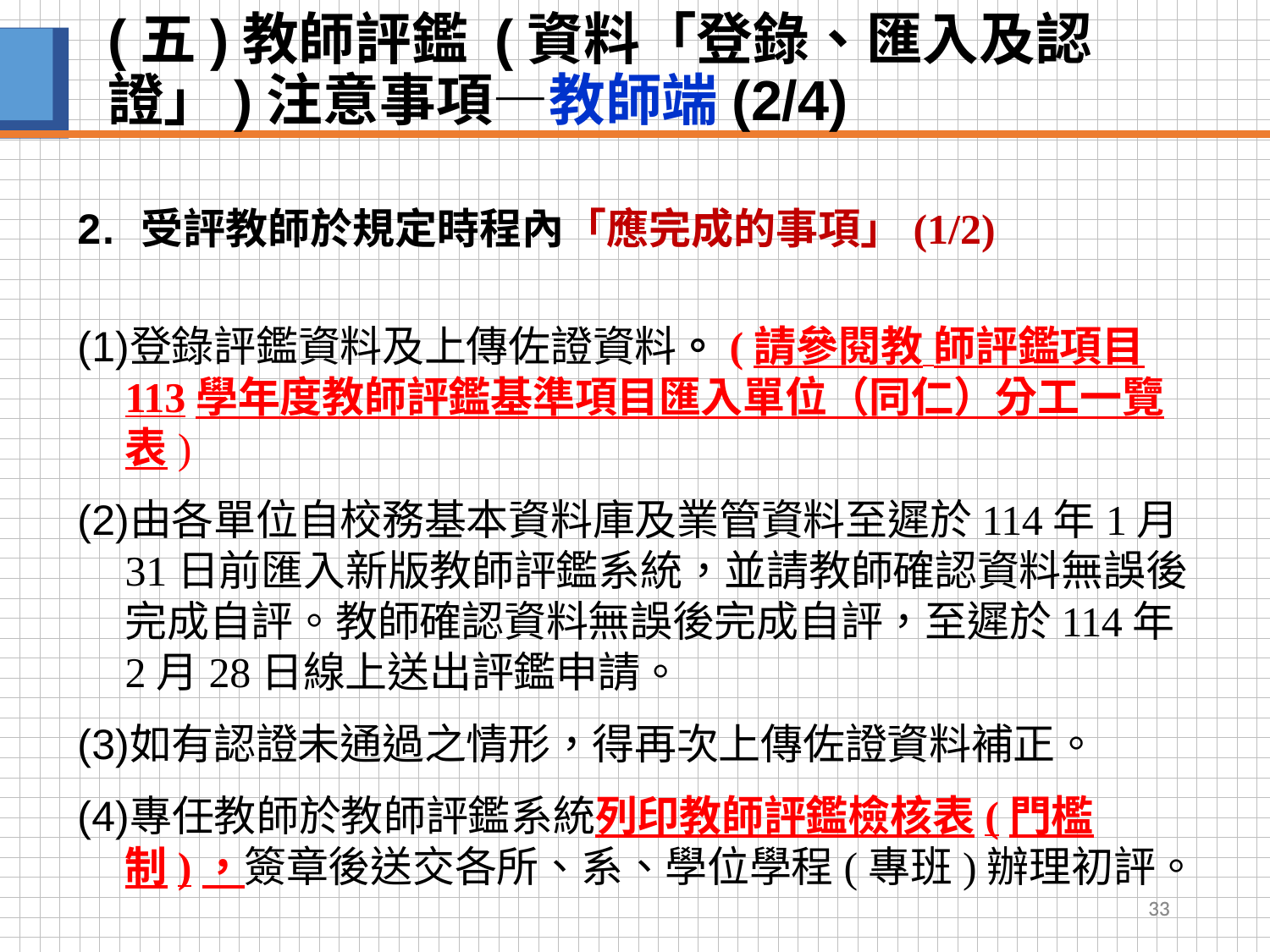

# (五)教師評鑑 (資料「登錄、匯入及認證」)注意事項—教師端(2/4)
受評教師於規定時程內「應完成的事項」(1/2)

登錄評鑑資料及上傳佐證資料。(請參閱教 師評鑑項目113學年度教師評鑑基準項目匯入單位（同仁）分工一覽表)
由各單位自校務基本資料庫及業管資料至遲於114年1月31日前匯入新版教師評鑑系統，並請教師確認資料無誤後完成自評。教師確認資料無誤後完成自評，至遲於114年2月28日線上送出評鑑申請。
如有認證未通過之情形，得再次上傳佐證資料補正。
專任教師於教師評鑑系統列印教師評鑑檢核表(門檻制)，簽章後送交各所、系、學位學程(專班)辦理初評。

33